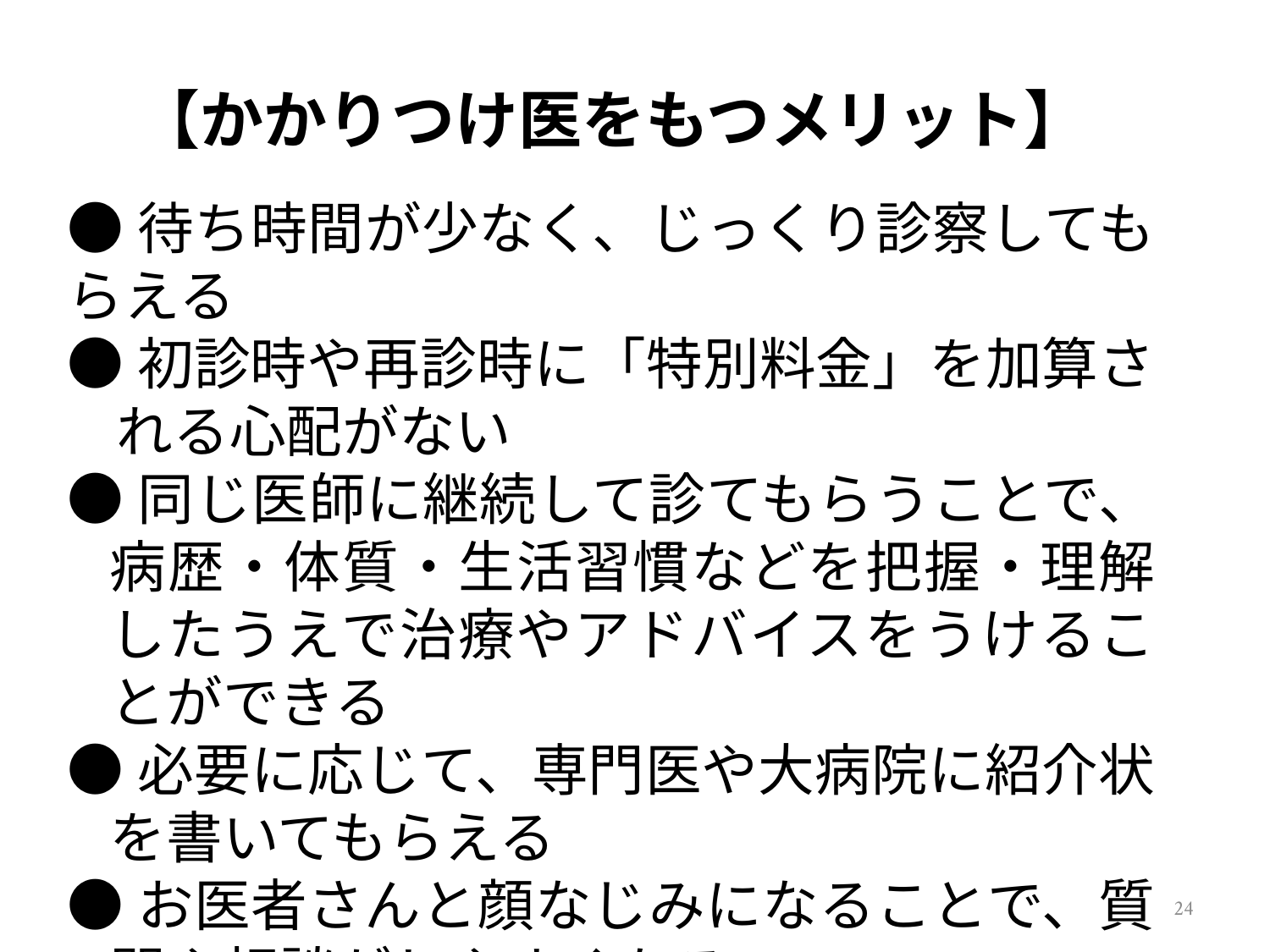

# 【かかりつけ医をもつメリット】
●待ち時間が少なく、じっくり診察してもらえる
●初診時や再診時に「特別料金」を加算される心配がない
●同じ医師に継続して診てもらうことで、病歴・体質・生活習慣などを把握・理解したうえで治療やアドバイスをうけることができる
●必要に応じて、専門医や大病院に紹介状を書いてもらえる
●お医者さんと顔なじみになることで、質問や相談がしやすくなる
　　　　　　　　　　　　　　　　　　　　　　　など
24